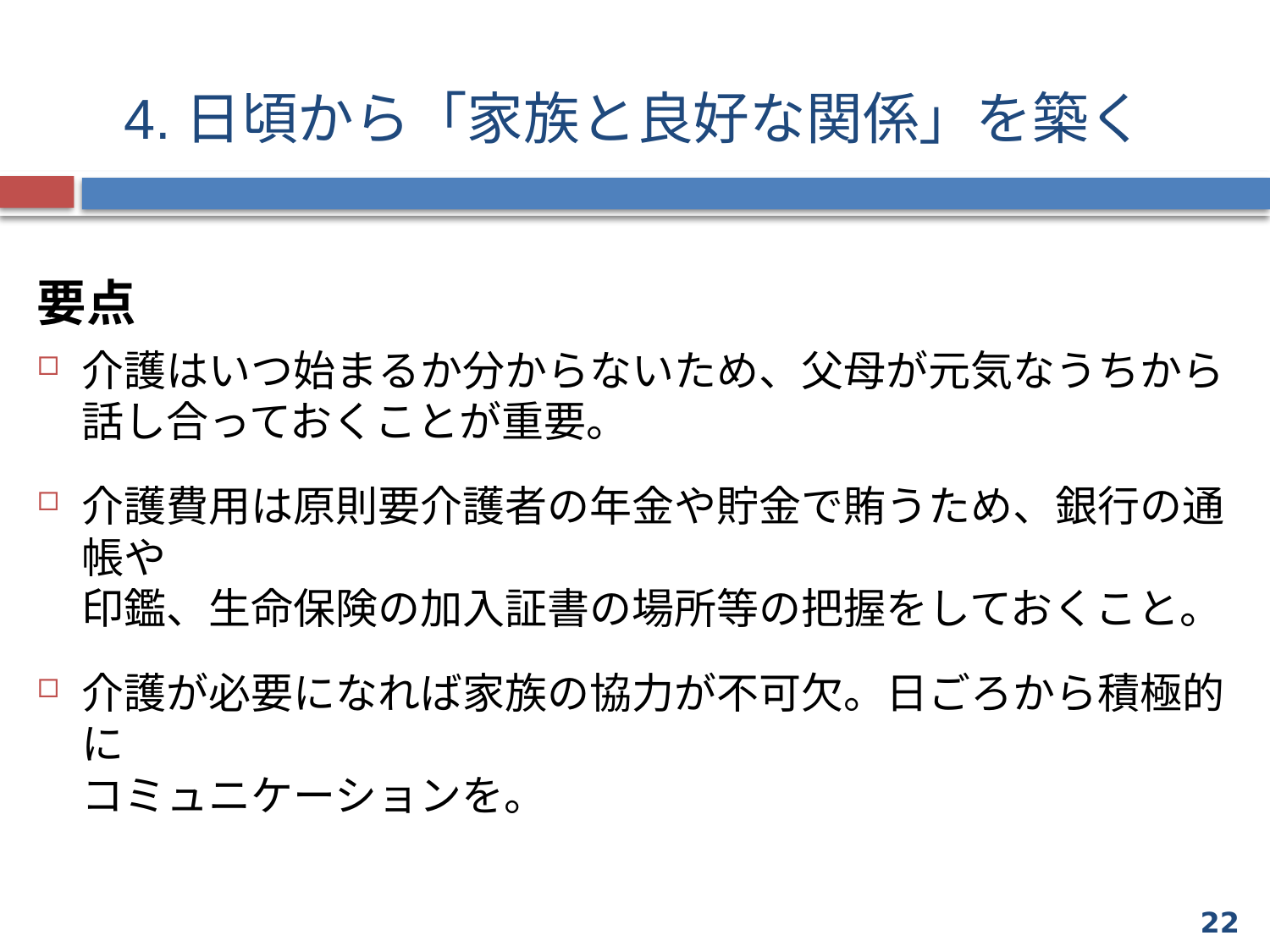

# 4.日頃から「家族と良好な関係」を築く
要点
介護はいつ始まるか分からないため、父母が元気なうちから話し合っておくことが重要。
介護費用は原則要介護者の年金や貯金で賄うため、銀行の通帳や
印鑑、生命保険の加入証書の場所等の把握をしておくこと。
介護が必要になれば家族の協力が不可欠。日ごろから積極的に
コミュニケーションを。
22